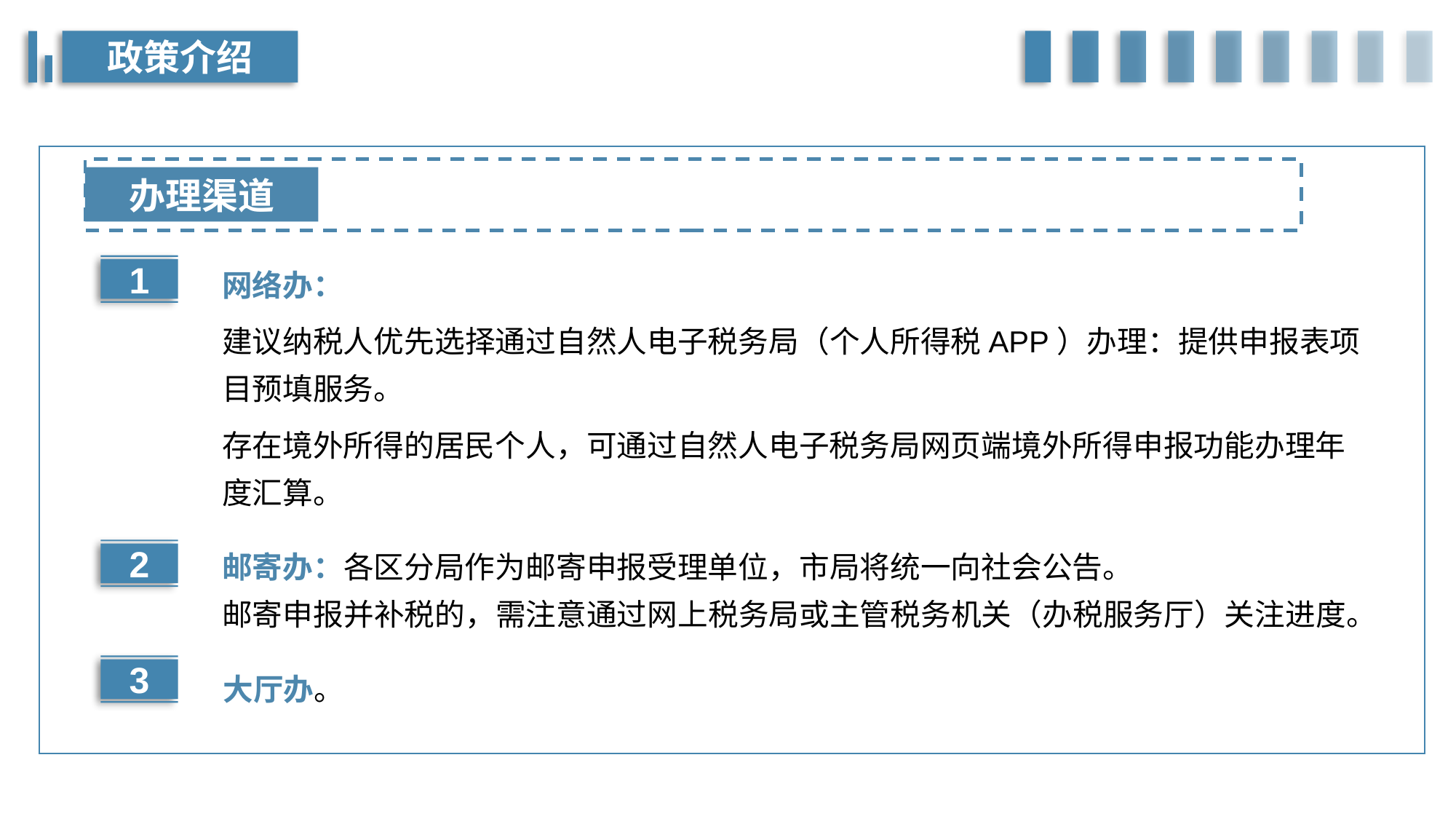

政策介绍

办理渠道
网络办：
建议纳税人优先选择通过自然人电子税务局（个人所得税APP）办理：提供申报表项目预填服务。
存在境外所得的居民个人，可通过自然人电子税务局网页端境外所得申报功能办理年度汇算。
1
邮寄办：各区分局作为邮寄申报受理单位，市局将统一向社会公告。
邮寄申报并补税的，需注意通过网上税务局或主管税务机关（办税服务厅）关注进度。
2
大厅办。
3